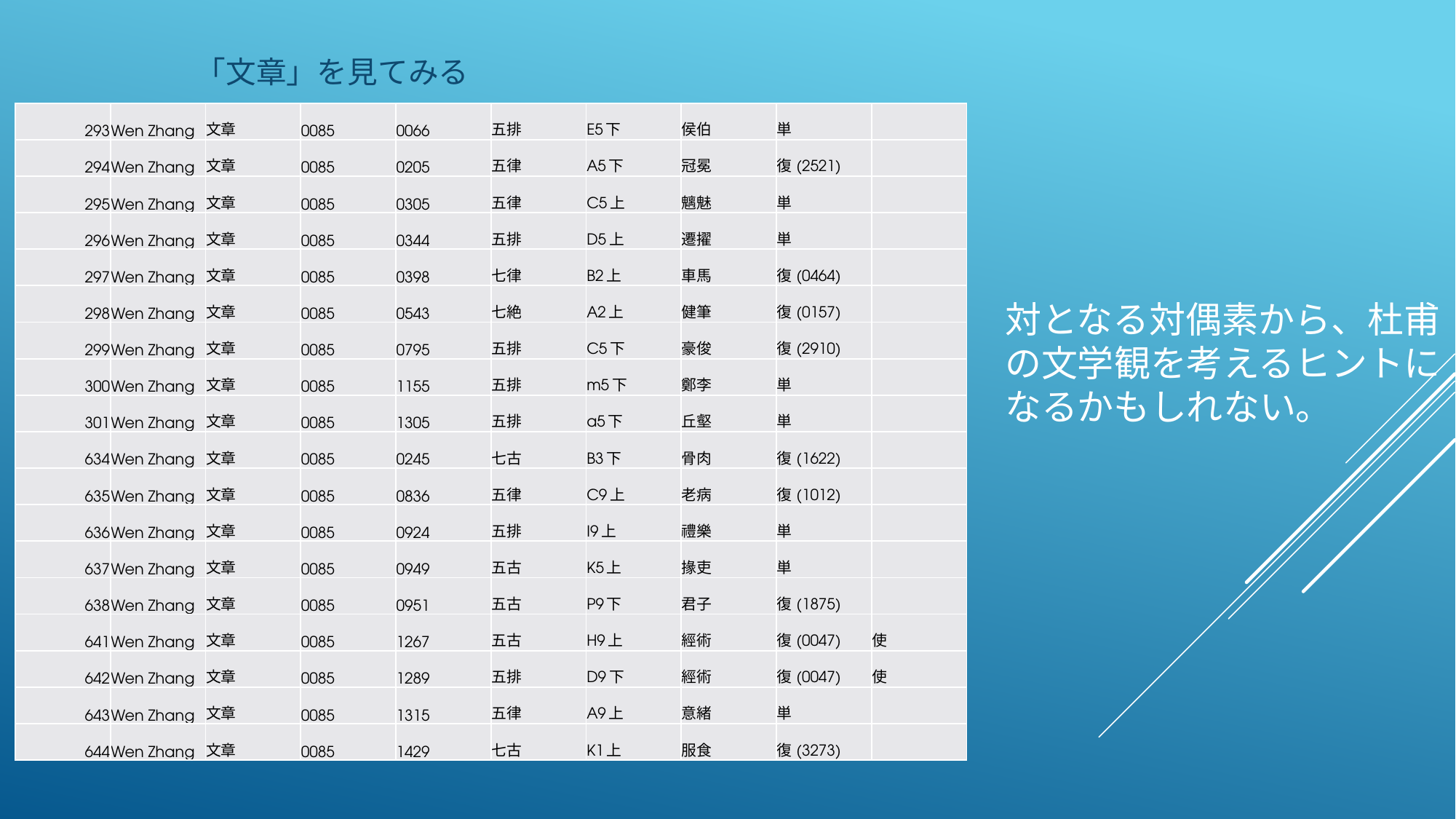

「文章」を見てみる
| 293 | Wen Zhang | 文章 | 0085 | 0066 | 五排 | E5下 | 侯伯 | 単 |  |
| --- | --- | --- | --- | --- | --- | --- | --- | --- | --- |
| 294 | Wen Zhang | 文章 | 0085 | 0205 | 五律 | A5下 | 冠冕 | 復(2521) |  |
| 295 | Wen Zhang | 文章 | 0085 | 0305 | 五律 | C5上 | 魑魅 | 単 |  |
| 296 | Wen Zhang | 文章 | 0085 | 0344 | 五排 | D5上 | 遷擢 | 単 |  |
| 297 | Wen Zhang | 文章 | 0085 | 0398 | 七律 | B2上 | 車馬 | 復(0464) |  |
| 298 | Wen Zhang | 文章 | 0085 | 0543 | 七絶 | A2上 | 健筆 | 復(0157) |  |
| 299 | Wen Zhang | 文章 | 0085 | 0795 | 五排 | C5下 | 豪俊 | 復(2910) |  |
| 300 | Wen Zhang | 文章 | 0085 | 1155 | 五排 | m5下 | 鄭李 | 単 |  |
| 301 | Wen Zhang | 文章 | 0085 | 1305 | 五排 | a5下 | 丘壑 | 単 |  |
| 634 | Wen Zhang | 文章 | 0085 | 0245 | 七古 | B3下 | 骨肉 | 復(1622) |  |
| 635 | Wen Zhang | 文章 | 0085 | 0836 | 五律 | C9上 | 老病 | 復(1012) |  |
| 636 | Wen Zhang | 文章 | 0085 | 0924 | 五排 | I9上 | 禮樂 | 単 |  |
| 637 | Wen Zhang | 文章 | 0085 | 0949 | 五古 | K5上 | 掾吏 | 単 |  |
| 638 | Wen Zhang | 文章 | 0085 | 0951 | 五古 | P9下 | 君子 | 復(1875) |  |
| 641 | Wen Zhang | 文章 | 0085 | 1267 | 五古 | H9上 | 經術 | 復(0047) | 使 |
| 642 | Wen Zhang | 文章 | 0085 | 1289 | 五排 | D9下 | 經術 | 復(0047) | 使 |
| 643 | Wen Zhang | 文章 | 0085 | 1315 | 五律 | A9上 | 意緒 | 単 |  |
| 644 | Wen Zhang | 文章 | 0085 | 1429 | 七古 | K1上 | 服食 | 復(3273) |  |
# 対となる対偶素から、杜甫の文学観を考えるヒントになるかもしれない。